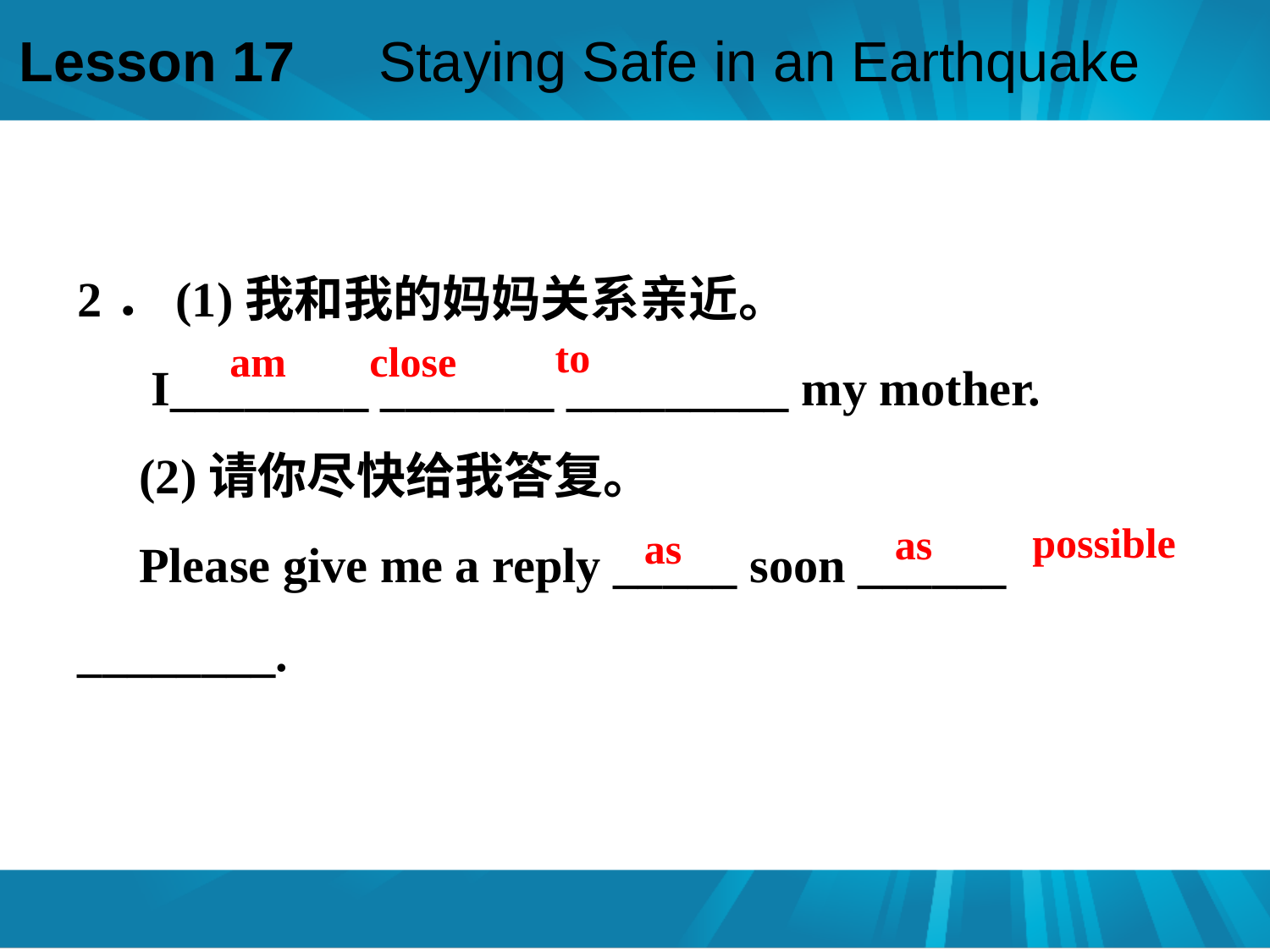

Lesson 17　Staying Safe in an Earthquake
2．(1)我和我的妈妈关系亲近。
      I________ _______ _________ my mother.
     (2)请你尽快给我答复。
     Please give me a reply _____ soon ______ ________.
to
am
close
possible
as
as